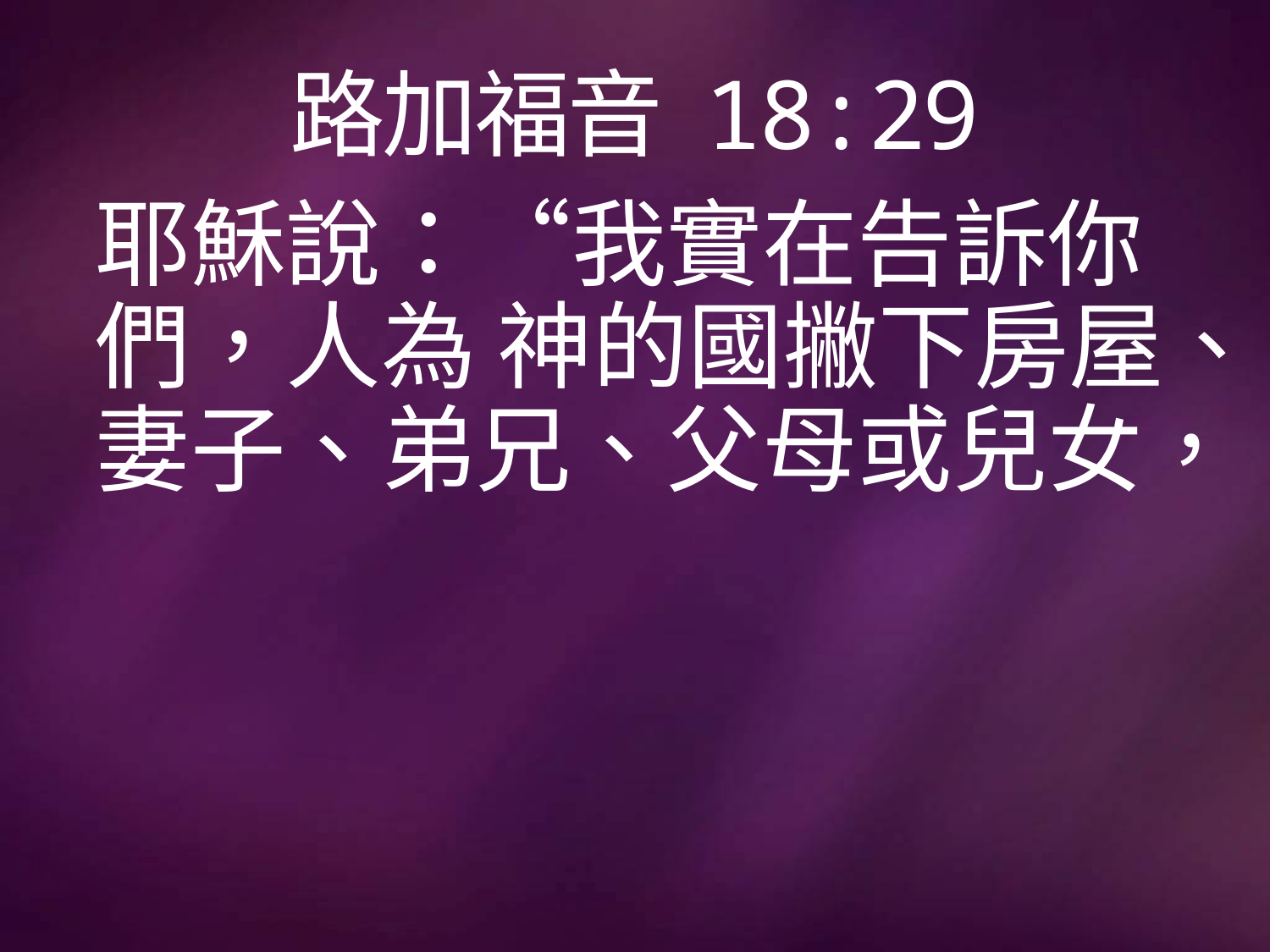

# 路加福音 18:29
耶穌說：“我實在告訴你們，人為 神的國撇下房屋、妻子、弟兄、父母或兒女，